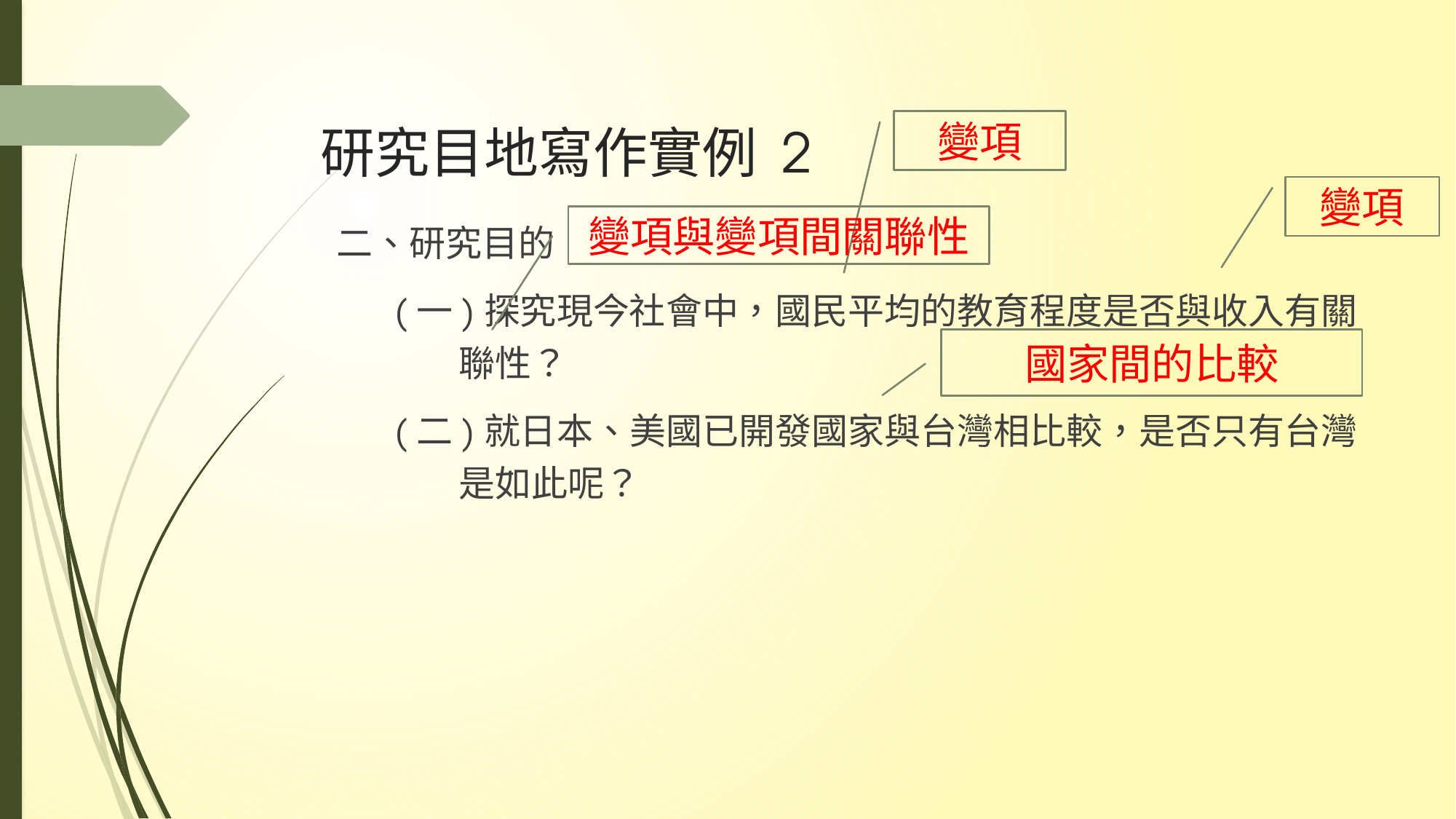

# 研究目地寫作實例 2
變項
變項
 二、研究目的
(一)探究現今社會中，國民平均的教育程度是否與收入有關聯性？
(二)就日本、美國已開發國家與台灣相比較，是否只有台灣是如此呢？
變項與變項間關聯性
國家間的比較